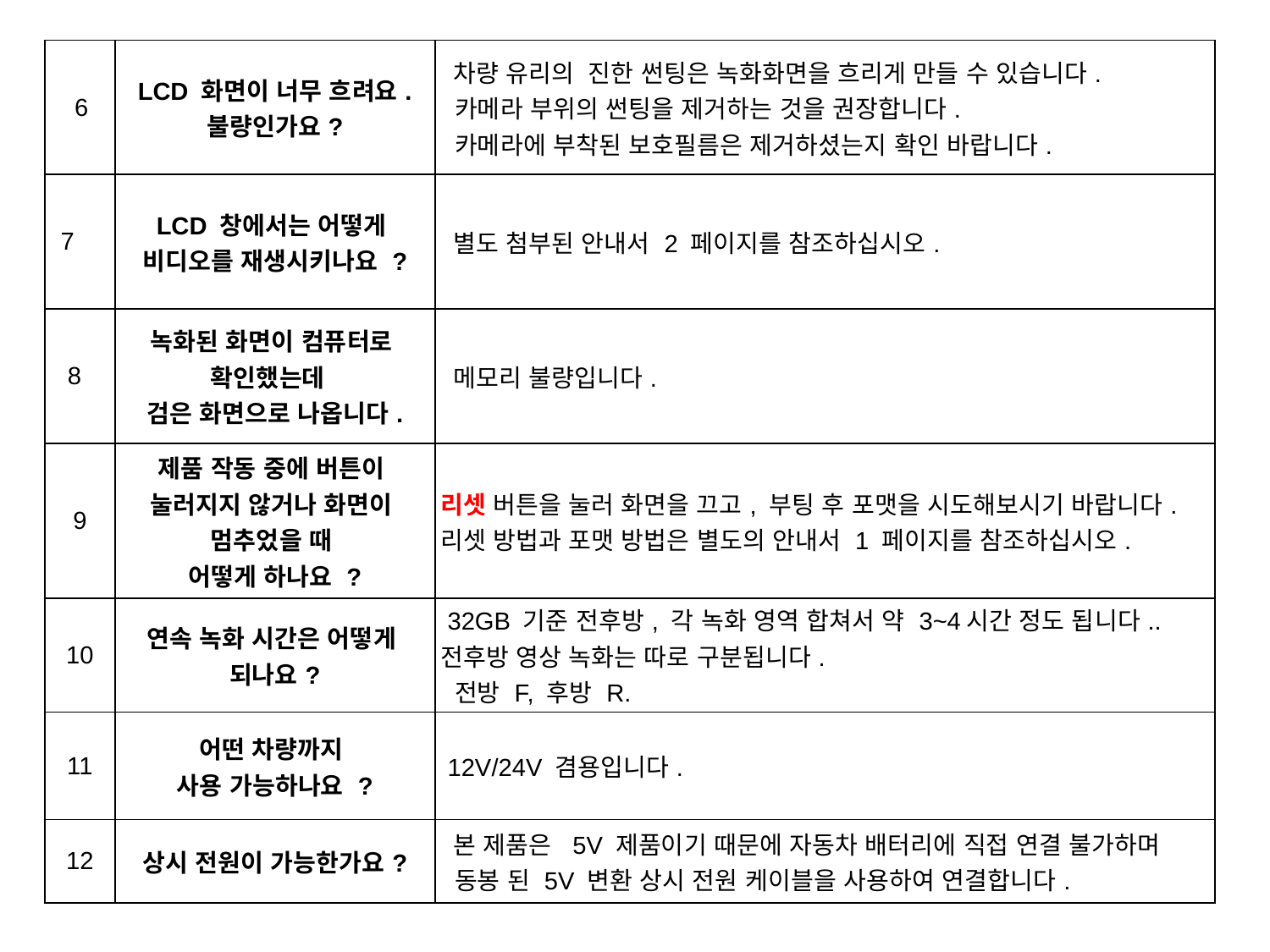

| 6 | LCD 화면이 너무 흐려요. 불량인가요? | 차량 유리의 진한 썬팅은 녹화화면을 흐리게 만들 수 있습니다. 카메라 부위의 썬팅을 제거하는 것을 권장합니다. 카메라에 부착된 보호필름은 제거하셨는지 확인 바랍니다. |
| --- | --- | --- |
| 7 | LCD 창에서는 어떻게 비디오를 재생시키나요 ? | 별도 첨부된 안내서 2 페이지를 참조하십시오. |
| 8 | 녹화된 화면이 컴퓨터로 확인했는데 검은 화면으로 나옵니다. | 메모리 불량입니다. |
| 9 | 제품 작동 중에 버튼이 눌러지지 않거나 화면이 멈추었을 때 어떻게 하나요 ? | 리셋 버튼을 눌러 화면을 끄고, 부팅 후 포맷을 시도해보시기 바랍니다. 리셋 방법과 포맷 방법은 별도의 안내서 1 페이지를 참조하십시오. |
| 10 | 연속 녹화 시간은 어떻게 되나요? | 32GB 기준 전후방, 각 녹화 영역 합쳐서 약 3~4시간 정도 됩니다.. 전후방 영상 녹화는 따로 구분됩니다. 전방 F, 후방 R. |
| 11 | 어떤 차량까지 사용 가능하나요 ? | 12V/24V 겸용입니다. |
| 12 | 상시 전원이 가능한가요? | 본 제품은 5V 제품이기 때문에 자동차 배터리에 직접 연결 불가하며 동봉 된 5V 변환 상시 전원 케이블을 사용하여 연결합니다. |